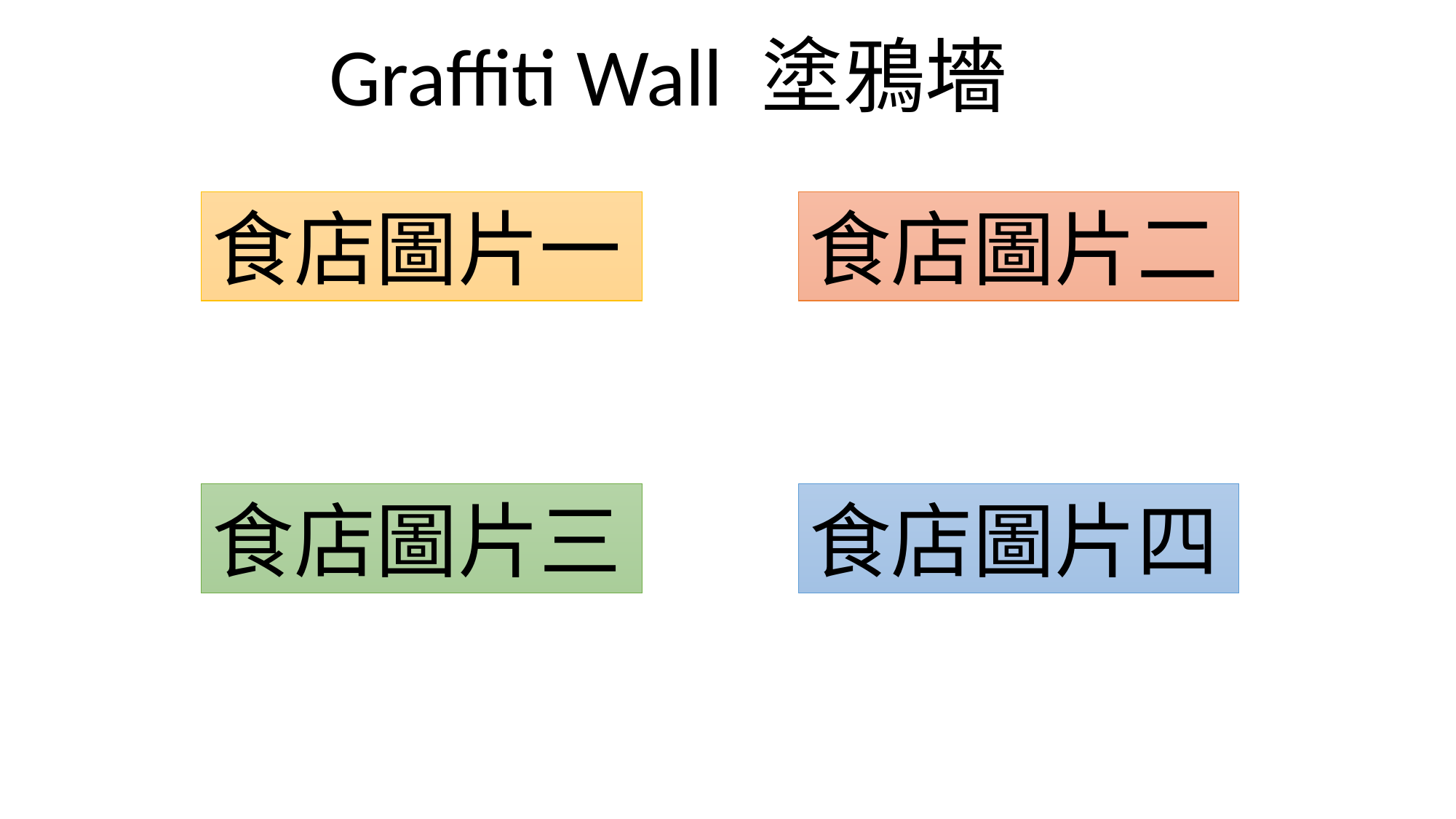

Graffiti Wall 塗鴉墻
食店圖片一
食店圖片二
食店圖片三
食店圖片四